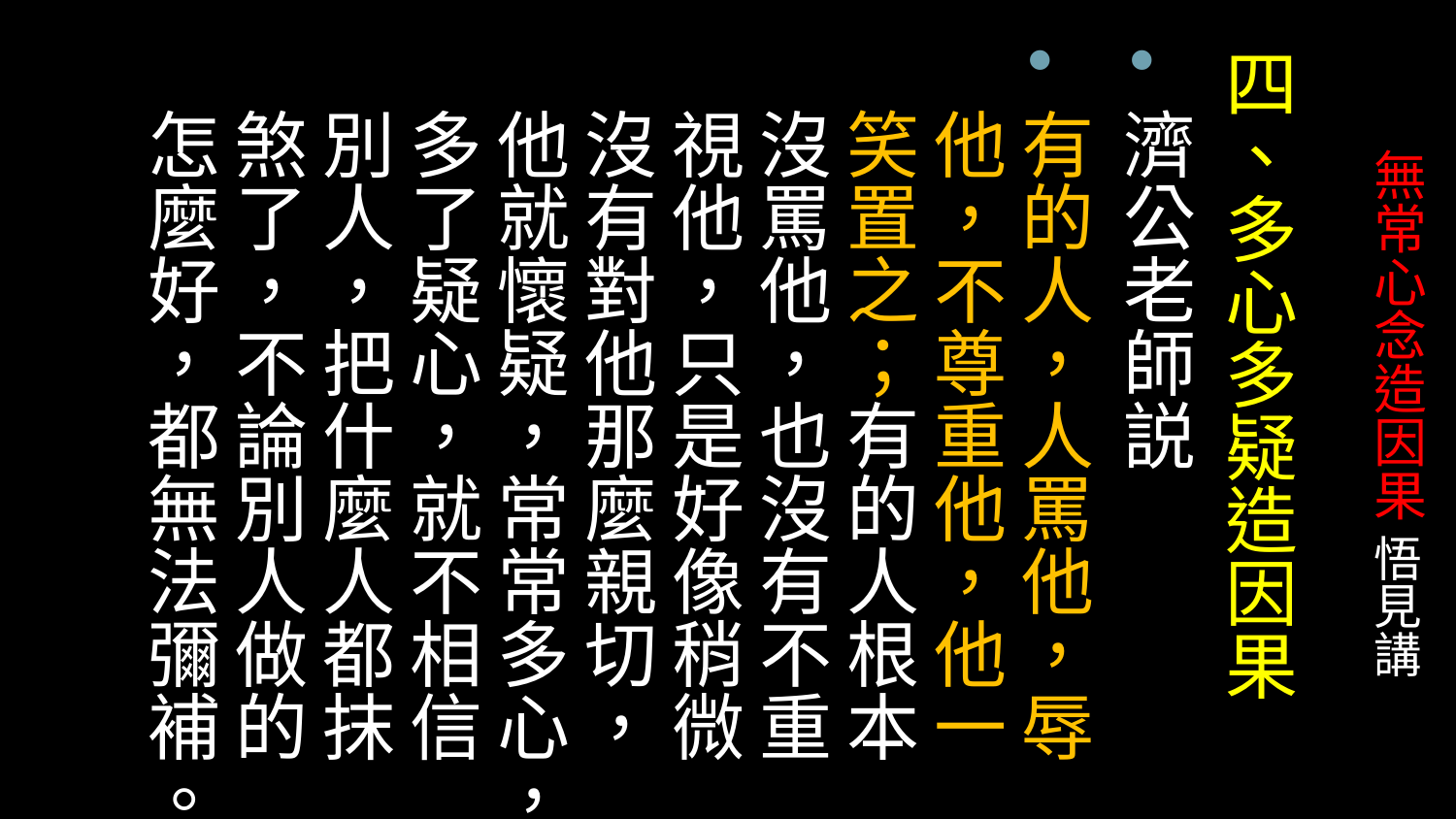

四、多心多疑造因果
濟公老師説
有的人，人罵他，辱他，不尊重他，他一笑置之；有的人根本沒罵他，也沒有不重視他，只是好像稍微沒有對他那麼親切，他就懷疑，常常多心，多了疑心，就不相信別人，把什麼人都抹煞了，不論別人做的怎麼好，都無法彌補。

# 無常心念造因果 悟見講